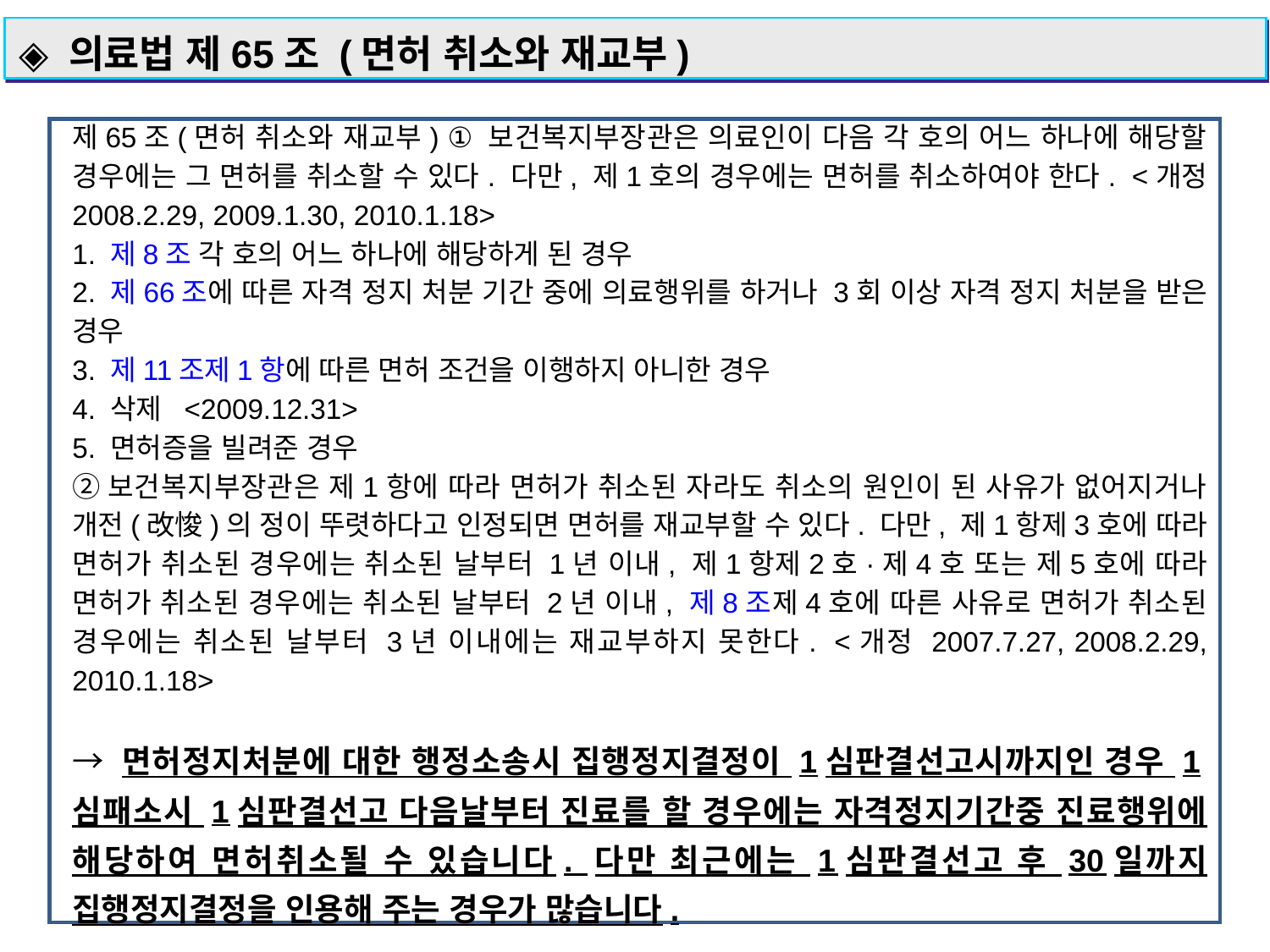

◈ 의료법 제65조 (면허 취소와 재교부)
제65조(면허 취소와 재교부) ① 보건복지부장관은 의료인이 다음 각 호의 어느 하나에 해당할 경우에는 그 면허를 취소할 수 있다. 다만, 제1호의 경우에는 면허를 취소하여야 한다.  <개정 2008.2.29, 2009.1.30, 2010.1.18>
1. 제8조 각 호의 어느 하나에 해당하게 된 경우
2. 제66조에 따른 자격 정지 처분 기간 중에 의료행위를 하거나 3회 이상 자격 정지 처분을 받은 경우
3. 제11조제1항에 따른 면허 조건을 이행하지 아니한 경우
4. 삭제  <2009.12.31>
5. 면허증을 빌려준 경우
②보건복지부장관은 제1항에 따라 면허가 취소된 자라도 취소의 원인이 된 사유가 없어지거나 개전(改悛)의 정이 뚜렷하다고 인정되면 면허를 재교부할 수 있다. 다만, 제1항제3호에 따라 면허가 취소된 경우에는 취소된 날부터 1년 이내, 제1항제2호·제4호 또는 제5호에 따라 면허가 취소된 경우에는 취소된 날부터 2년 이내, 제8조제4호에 따른 사유로 면허가 취소된 경우에는 취소된 날부터 3년 이내에는 재교부하지 못한다.  <개정 2007.7.27, 2008.2.29, 2010.1.18>

→ 면허정지처분에 대한 행정소송시 집행정지결정이 1심판결선고시까지인 경우 1심패소시 1심판결선고 다음날부터 진료를 할 경우에는 자격정지기간중 진료행위에 해당하여 면허취소될 수 있습니다. 다만 최근에는 1심판결선고 후 30일까지 집행정지결정을 인용해 주는 경우가 많습니다.